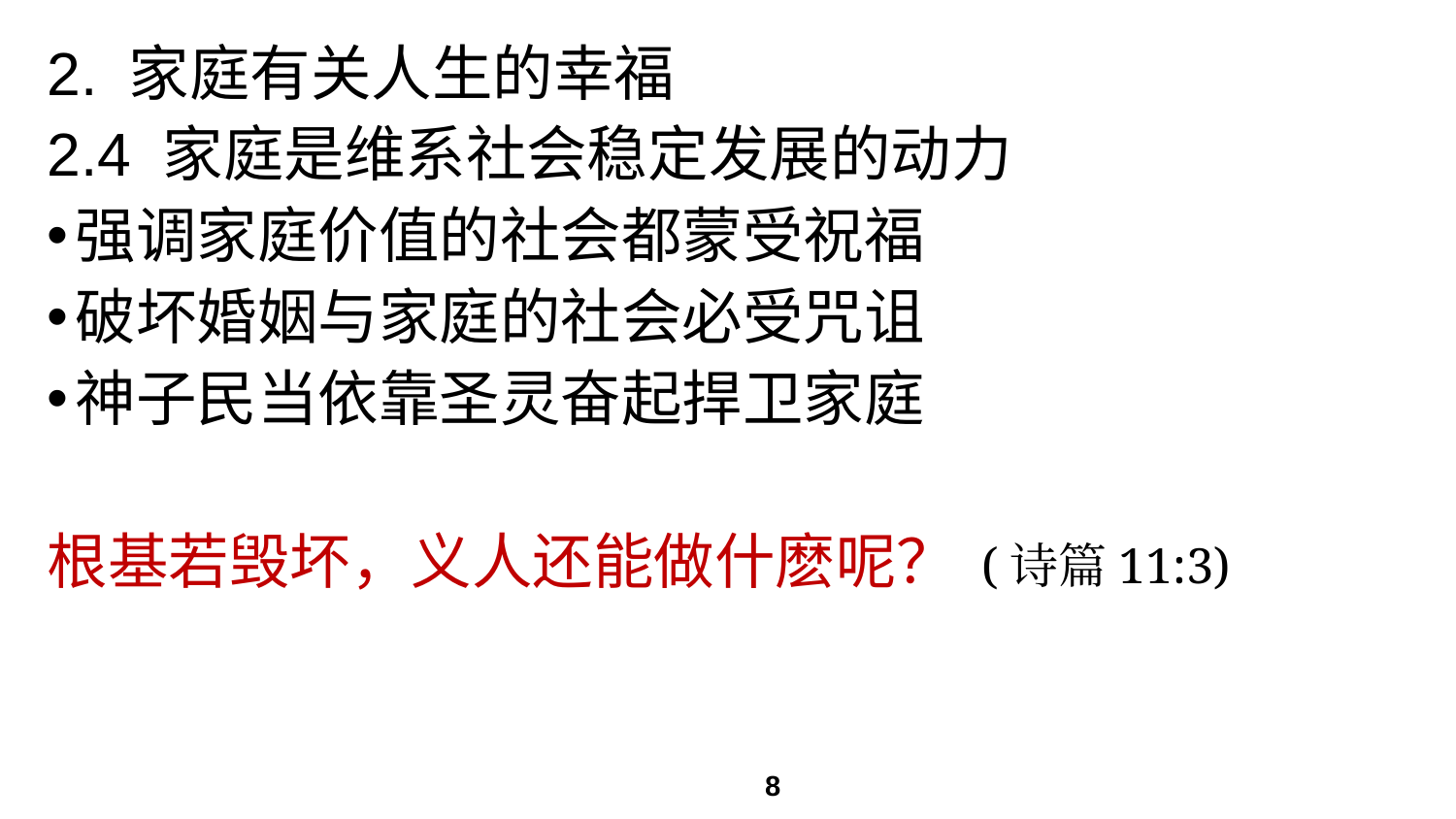

# 2. 家庭有关人生的幸福
2.4 家庭是维系社会稳定发展的动力
强调家庭价值的社会都蒙受祝福
破坏婚姻与家庭的社会必受咒诅
神子民当依靠圣灵奋起捍卫家庭

根基若毁坏，义人还能做什麽呢？ (诗篇11:3)
8